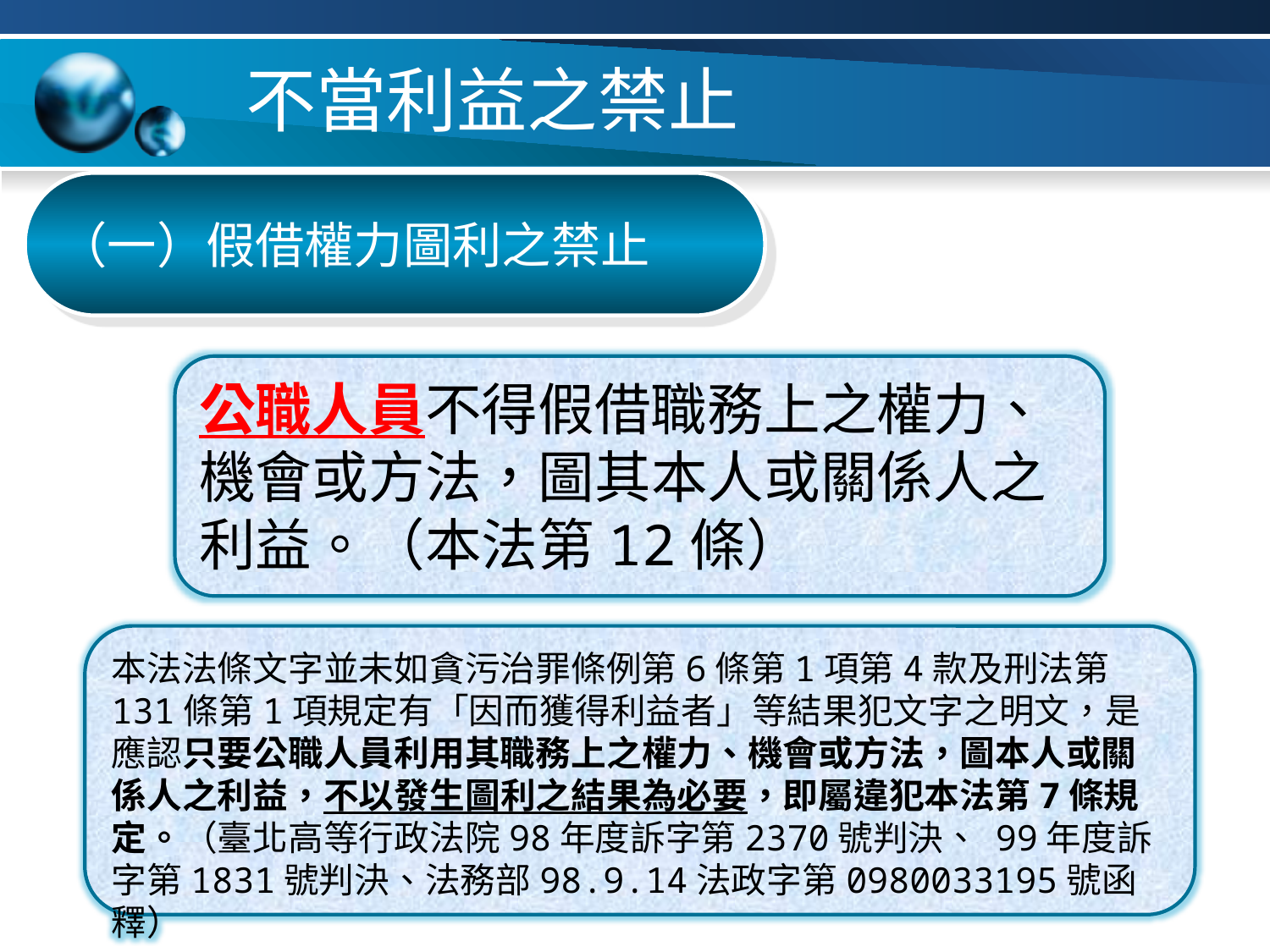

# 不當利益之禁止
（一）假借權力圖利之禁止
公職人員不得假借職務上之權力、機會或方法，圖其本人或關係人之利益。（本法第12條）
本法法條文字並未如貪污治罪條例第6條第1項第4款及刑法第131條第1項規定有「因而獲得利益者」等結果犯文字之明文，是應認只要公職人員利用其職務上之權力、機會或方法，圖本人或關係人之利益，不以發生圖利之結果為必要，即屬違犯本法第7條規定。（臺北高等行政法院98年度訴字第2370號判決、 99年度訴字第1831號判決、法務部98.9.14法政字第0980033195號函釋）